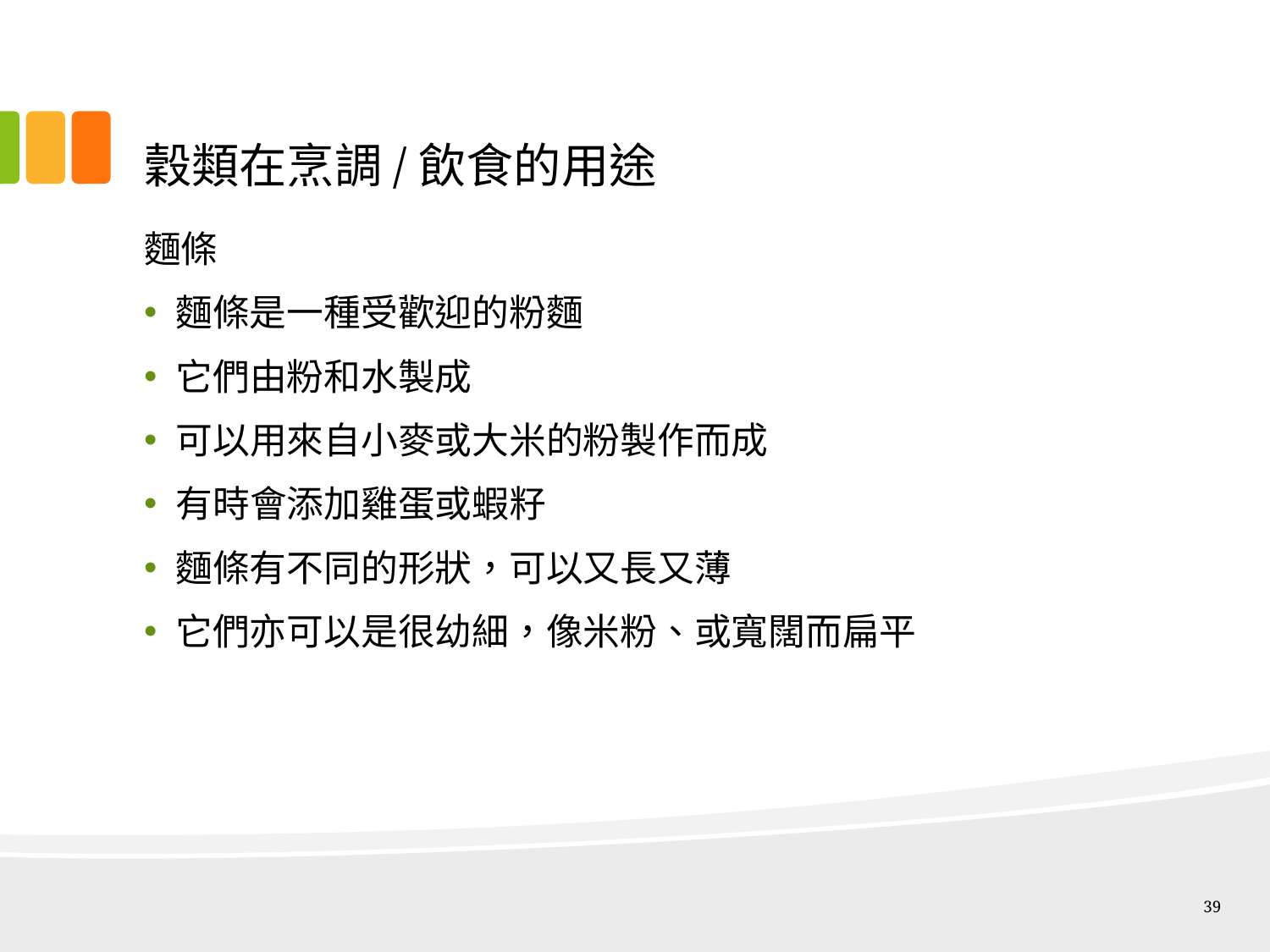

# 穀類在烹調/飲食的用途
麵條
麵條是一種受歡迎的粉麵
它們由粉和水製成
可以用來自小麥或大米的粉製作而成
有時會添加雞蛋或蝦籽
麵條有不同的形狀，可以又長又薄
它們亦可以是很幼細，像米粉、或寬闊而扁平
39